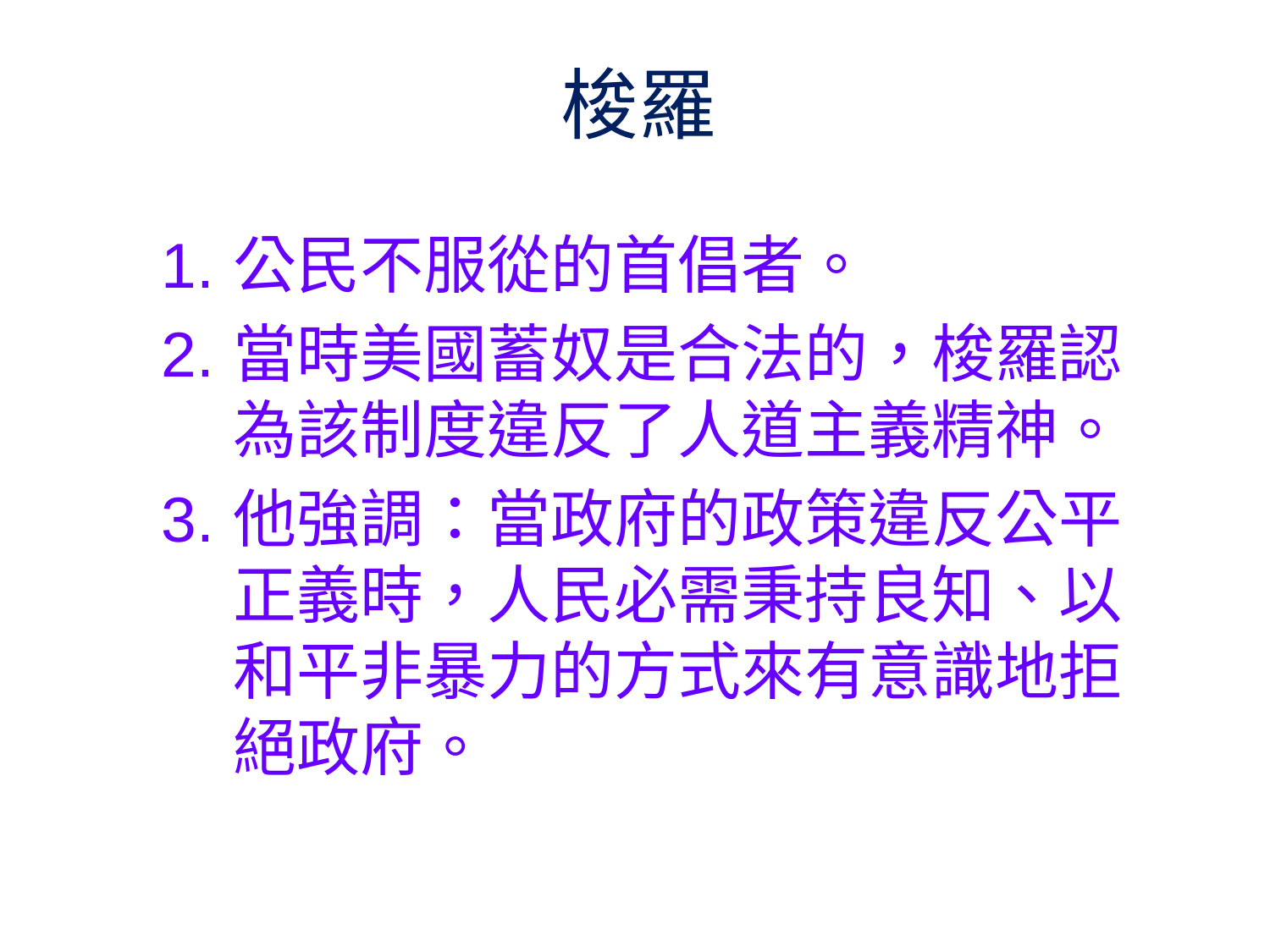

# 梭羅
公民不服從的首倡者。
當時美國蓄奴是合法的，梭羅認為該制度違反了人道主義精神。
他強調：當政府的政策違反公平正義時，人民必需秉持良知、以和平非暴力的方式來有意識地拒絕政府。